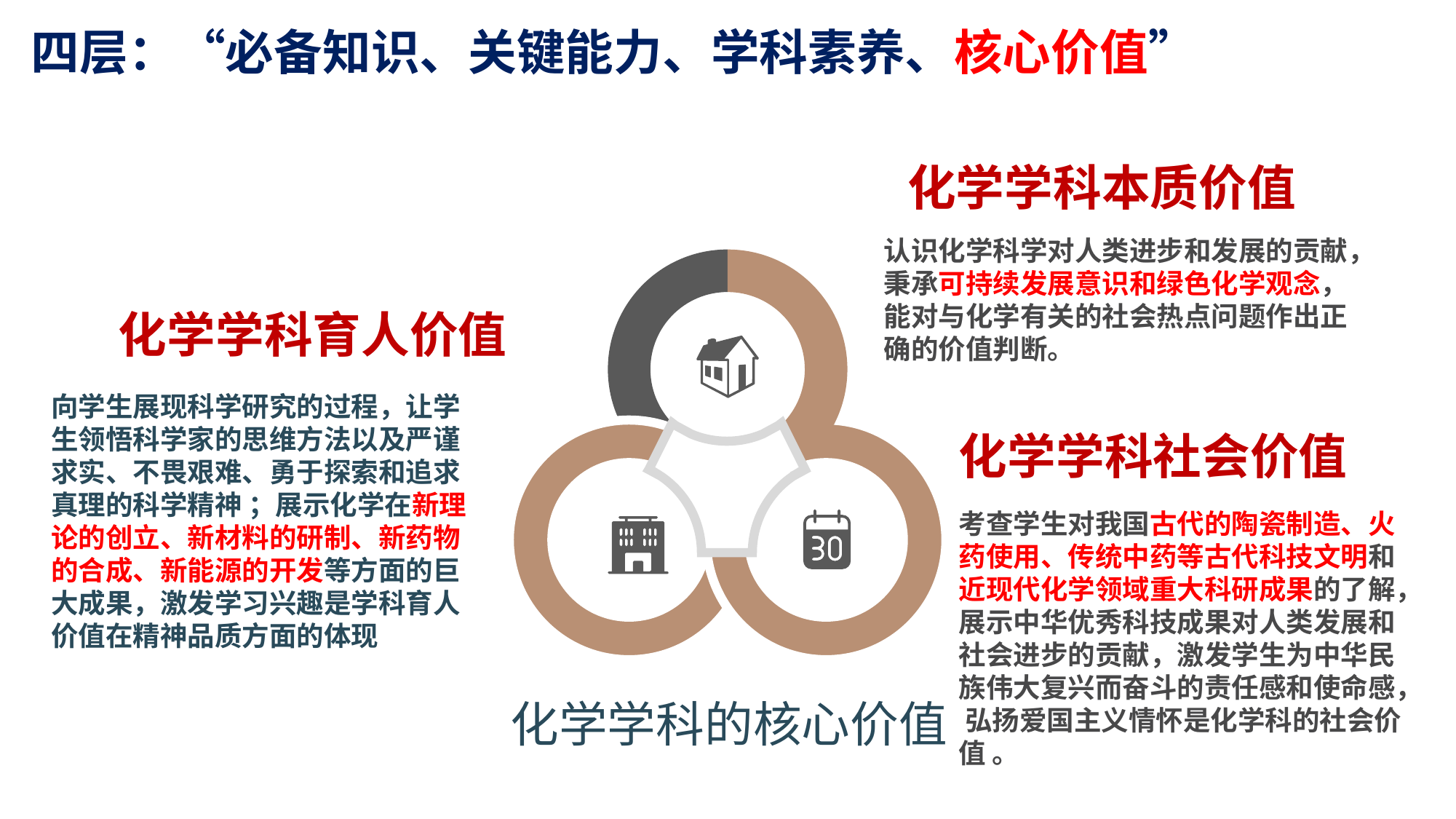

四层：“必备知识、关键能力、学科素养、核心价值”

化学学科本质价值
认识化学科学对人类进步和发展的贡献，秉承可持续发展意识和绿色化学观念，能对与化学有关的社会热点问题作出正确的价值判断。

化学学科育人价值

向学生展现科学研究的过程，让学生领悟科学家的思维方法以及严谨求实、不畏艰难、勇于探索和追求真理的科学精神 ；展示化学在新理论的创立、新材料的研制、新药物的合成、新能源的开发等方面的巨大成果，激发学习兴趣是学科育人价值在精神品质方面的体现
化学学科社会价值
考查学生对我国古代的陶瓷制造、火药使用、传统中药等古代科技文明和近现代化学领域重大科研成果的了解，展示中华优秀科技成果对人类发展和社会进步的贡献，激发学生为中华民族伟大复兴而奋斗的责任感和使命感， 弘扬爱国主义情怀是化学科的社会价值 。

化学学科的核心价值